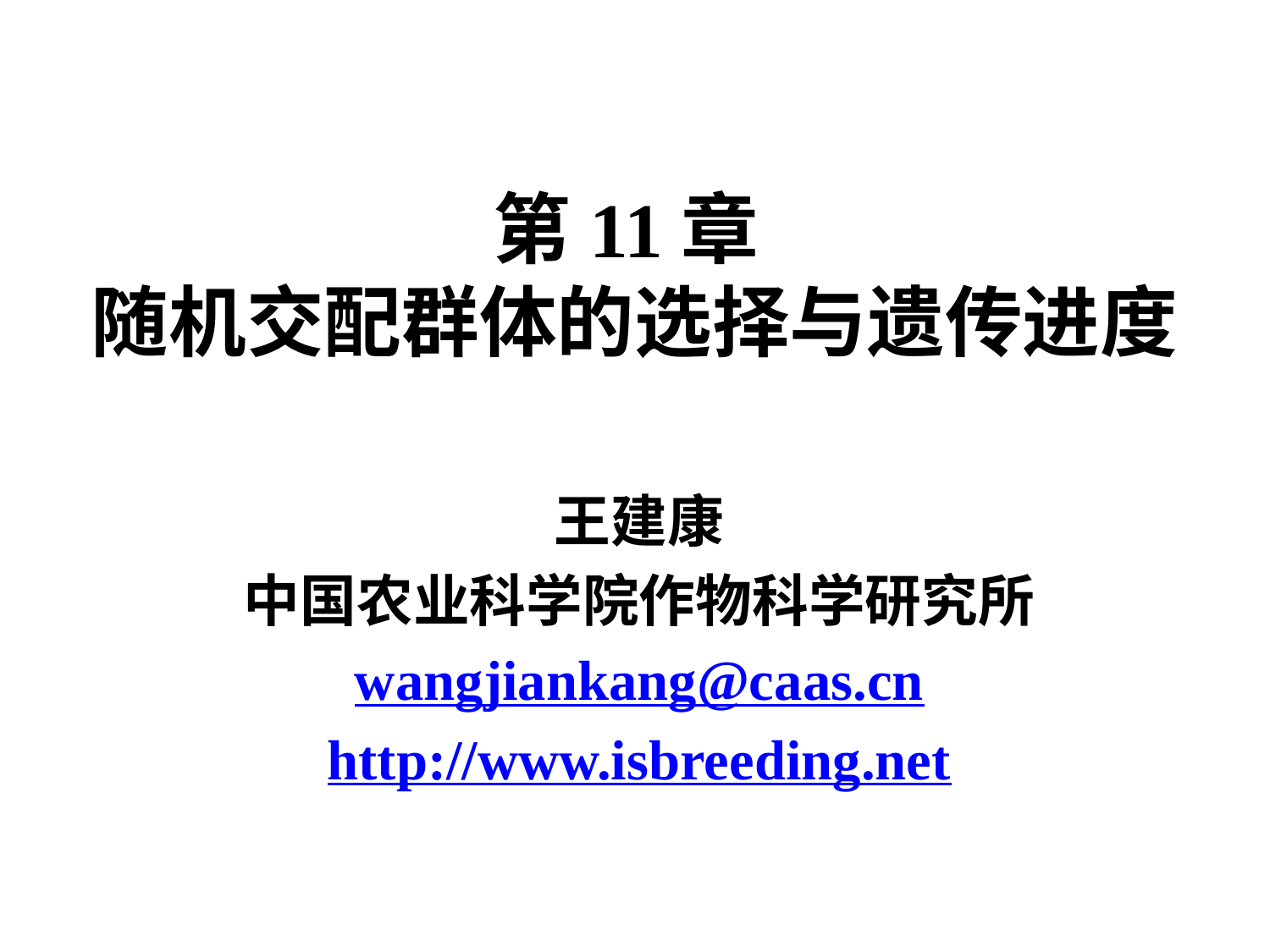

# 第11章 随机交配群体的选择与遗传进度
王建康
中国农业科学院作物科学研究所
wangjiankang@caas.cn
http://www.isbreeding.net